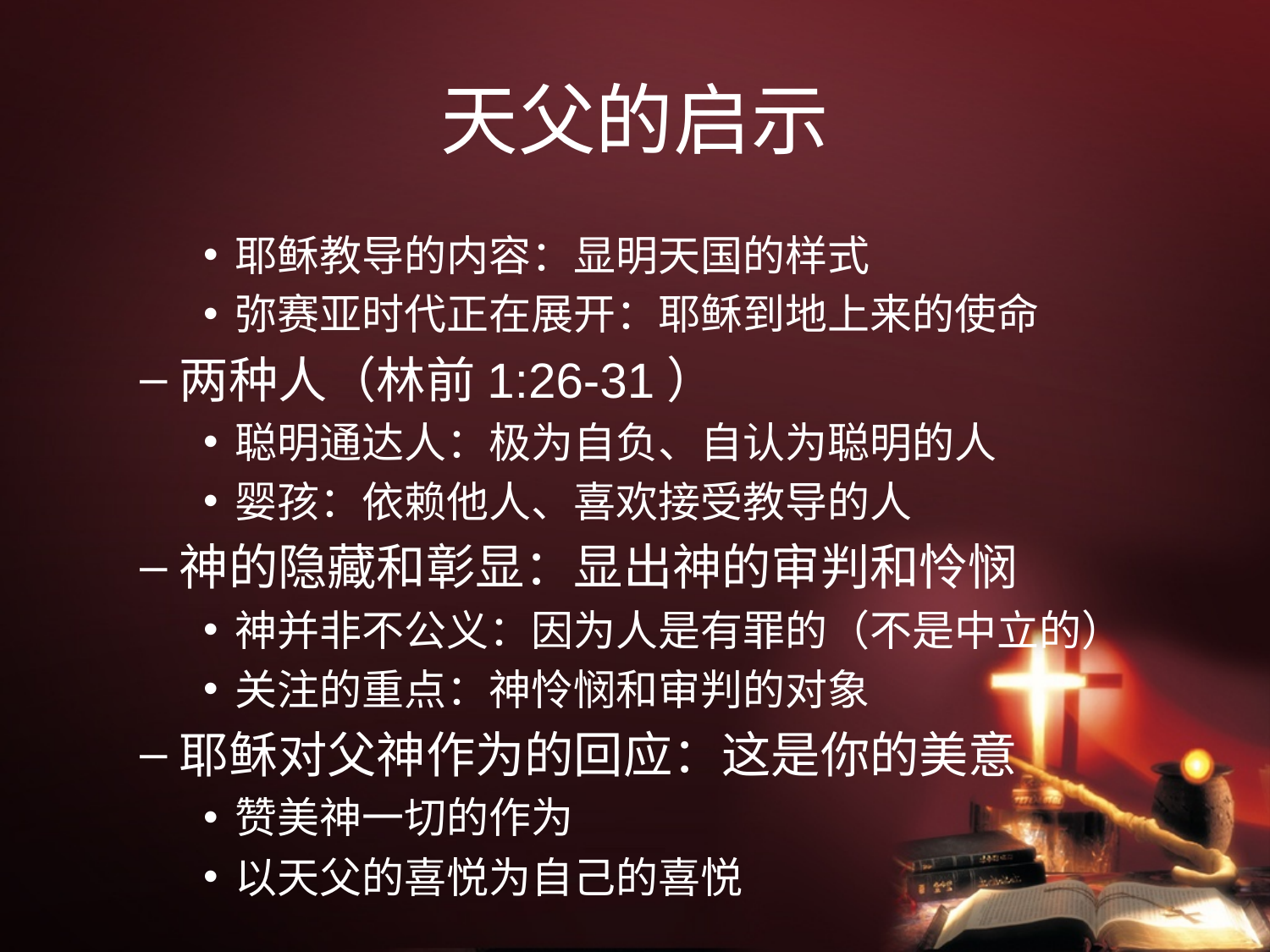

# 天父的启示
耶稣教导的内容：显明天国的样式
弥赛亚时代正在展开：耶稣到地上来的使命
两种人（林前1:26-31）
聪明通达人：极为自负、自认为聪明的人
婴孩：依赖他人、喜欢接受教导的人
神的隐藏和彰显：显出神的审判和怜悯
神并非不公义：因为人是有罪的（不是中立的）
关注的重点：神怜悯和审判的对象
耶稣对父神作为的回应：这是你的美意
赞美神一切的作为
以天父的喜悦为自己的喜悦